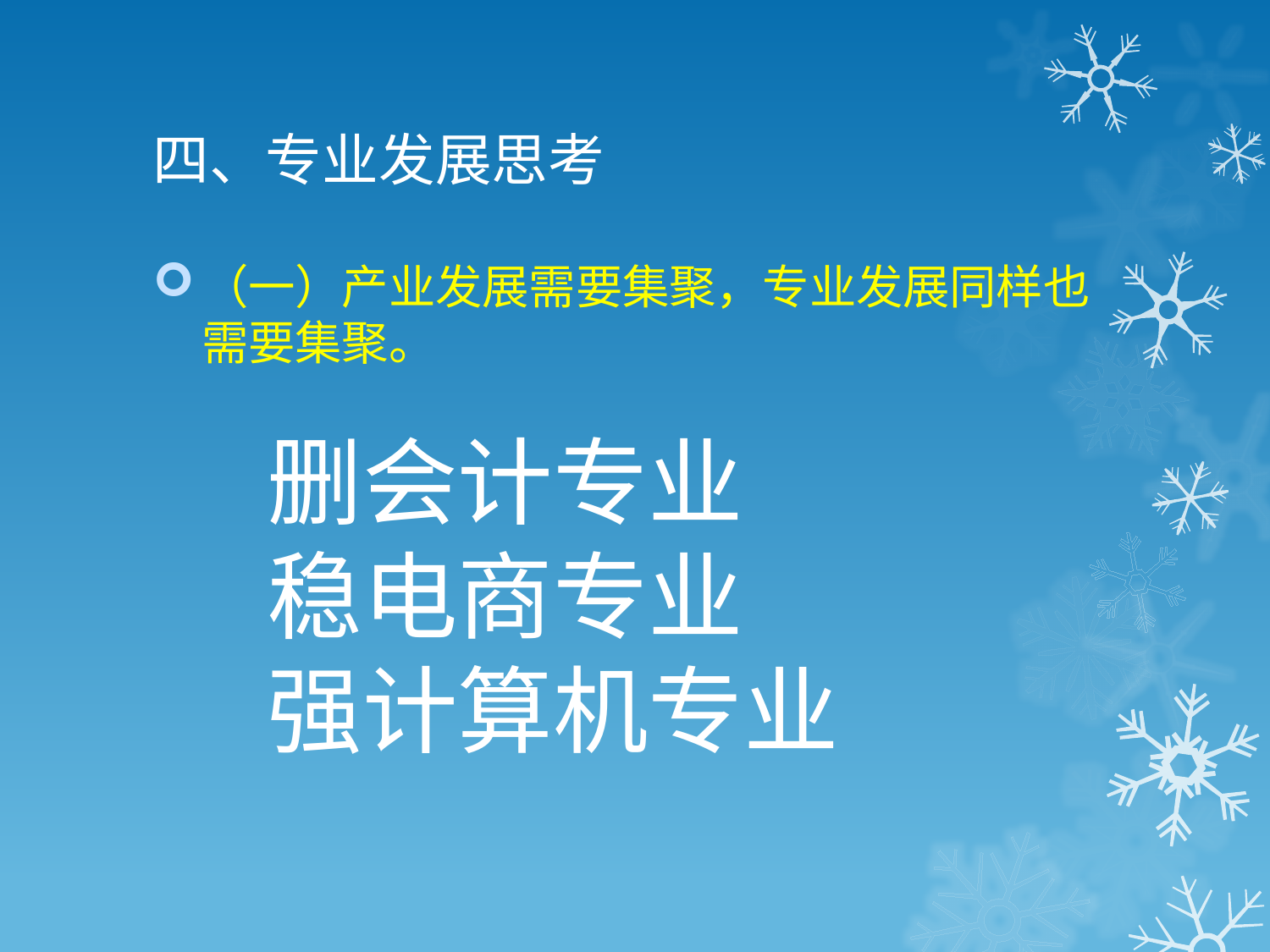

# 四、专业发展思考
（一）产业发展需要集聚，专业发展同样也需要集聚。

删会计专业
稳电商专业
强计算机专业